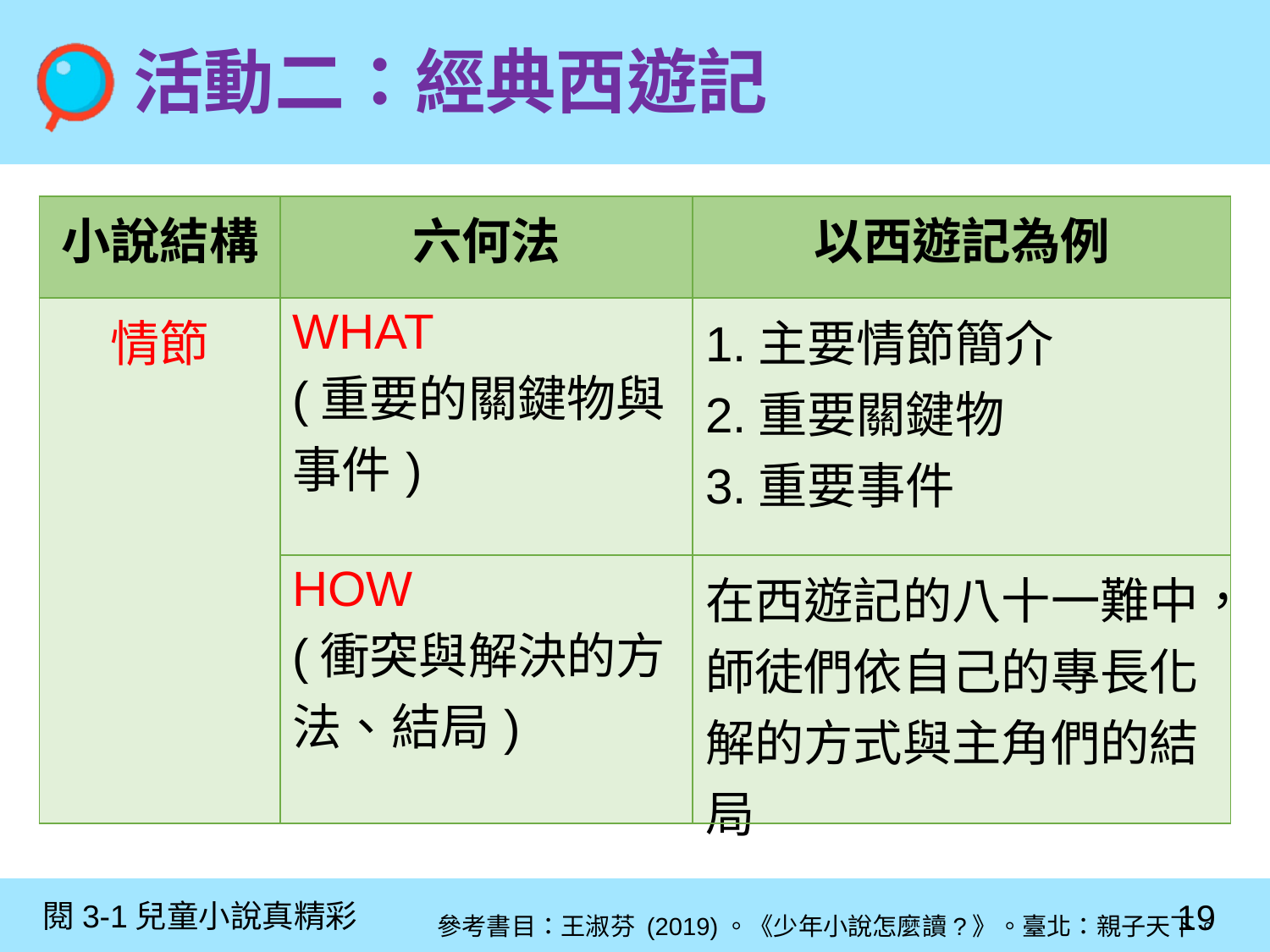

活動二：經典西遊記
| 小說結構 | 六何法 | 以西遊記為例 |
| --- | --- | --- |
| 情節 | WHAT (重要的關鍵物與事件) | 1.主要情節簡介 2.重要關鍵物 3.重要事件 |
|  | HOW (衝突與解決的方法、結局) | 在西遊記的八十一難中，師徒們依自己的專長化解的方式與主角們的結局 |
參考書目：王淑芬 (2019)。《少年小說怎麼讀?》。臺北：親子天下。
19